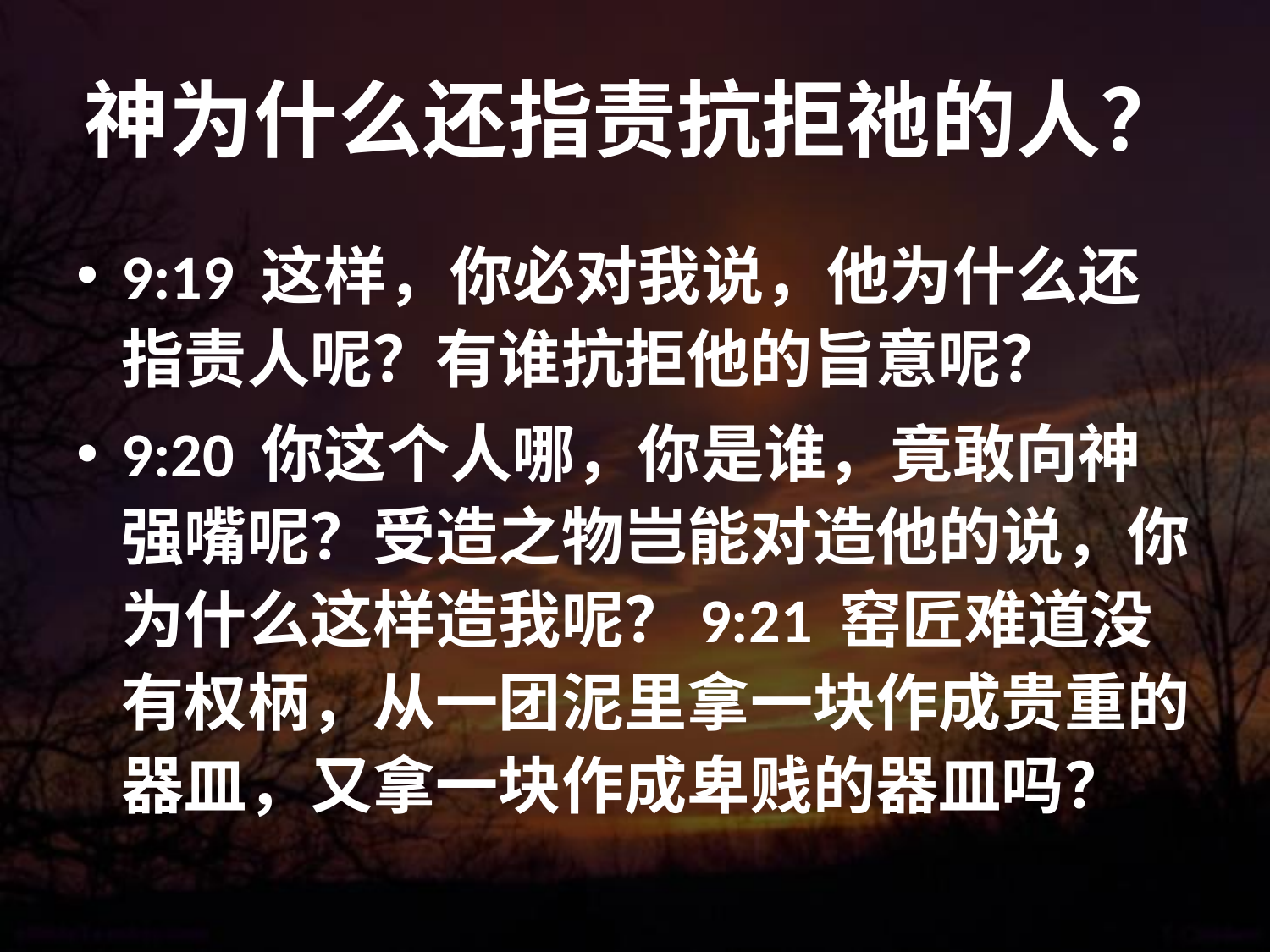

# 神为什么还指责抗拒祂的人？
9:19 这样，你必对我说，他为什么还指责人呢？有谁抗拒他的旨意呢？
9:20 你这个人哪，你是谁，竟敢向神强嘴呢？受造之物岂能对造他的说，你为什么这样造我呢？9:21 窑匠难道没有权柄，从一团泥里拿一块作成贵重的器皿，又拿一块作成卑贱的器皿吗？